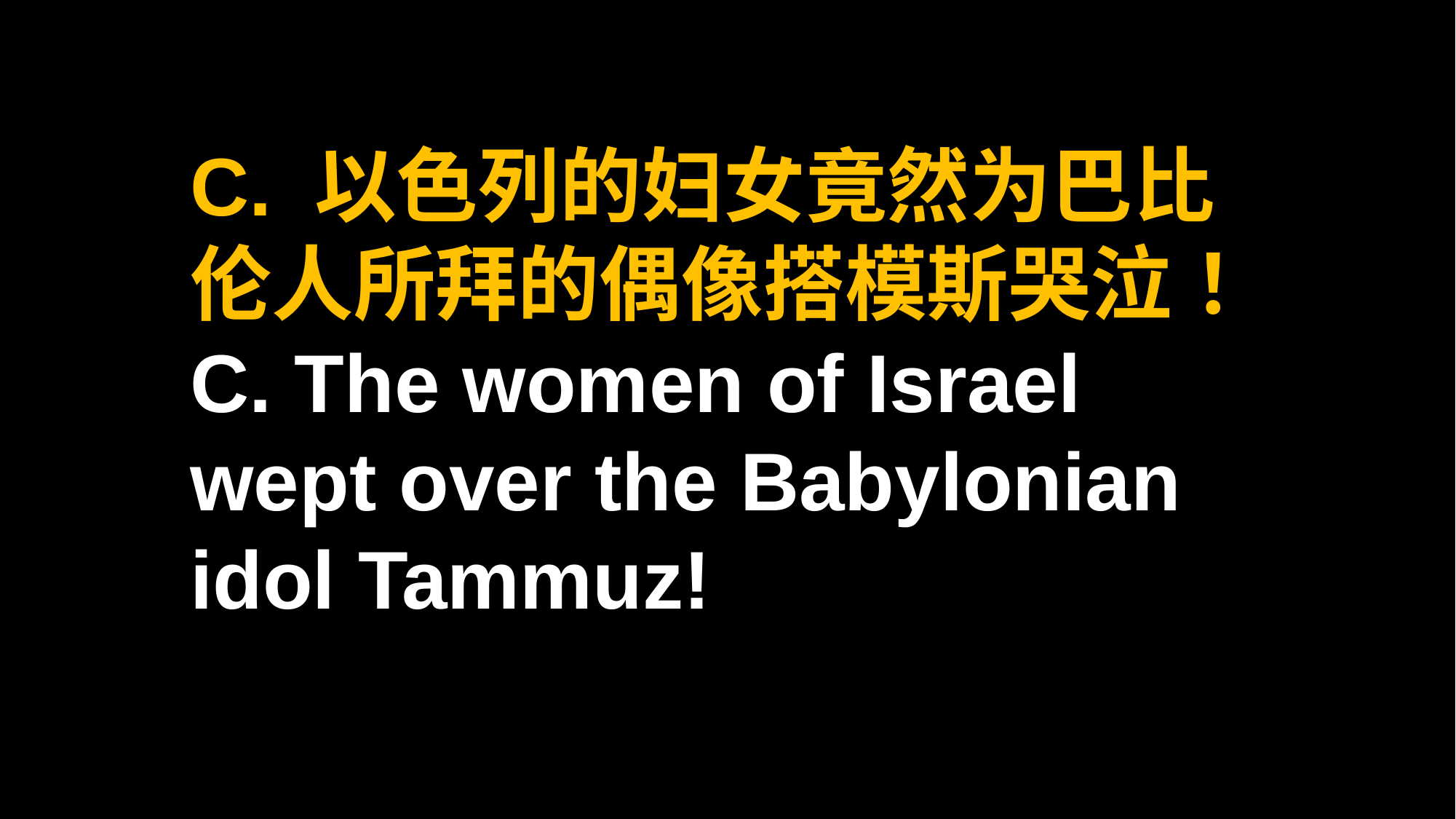

C. 以色列的妇女竟然为巴比伦人所拜的偶像搭模斯哭泣！
C. The women of Israel wept over the Babylonian idol Tammuz!